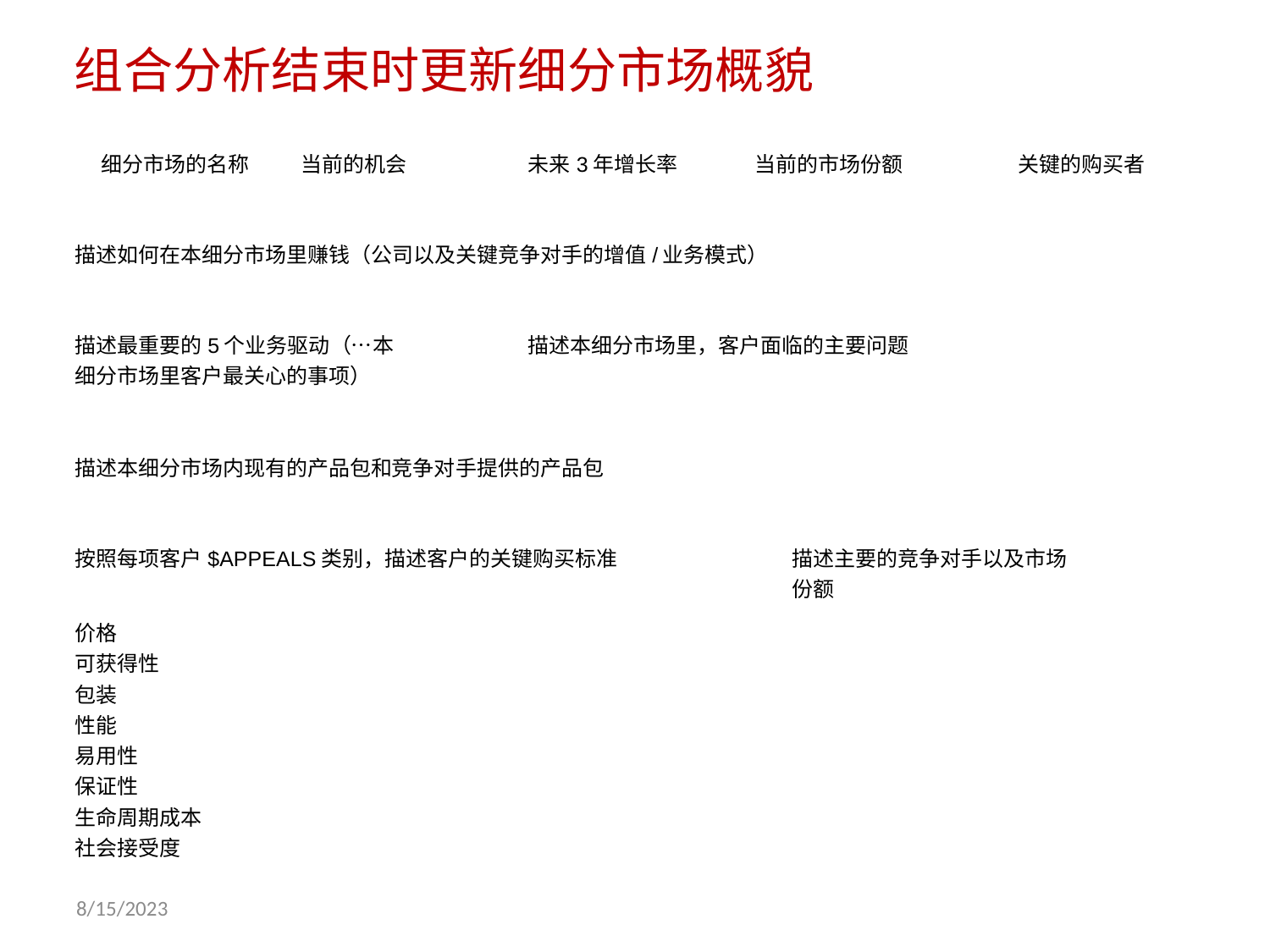

组合分析结束时更新细分市场概貌
| 细分市场的名称 | 当前的机会 | 未来3年增长率 | 当前的市场份额 |  | 关键的购买者 |
| --- | --- | --- | --- | --- | --- |
|  |  |  |  |  |  |
| 描述如何在本细分市场里赚钱（公司以及关键竞争对手的增值/业务模式） |  |  |  |  |  |
|  |  |  |  |  |  |
| 描述最重要的5个业务驱动（…本 细分市场里客户最关心的事项） |  | 描述本细分市场里，客户面临的主要问题 |  |  |  |
|  |  |  |  |  |  |
| 描述本细分市场内现有的产品包和竞争对手提供的产品包 |  |  |  |  |  |
|  |  |  |  |  |  |
| 按照每项客户$APPEALS类别，描述客户的关键购买标准 |  |  |  | 描述主要的竞争对手以及市场 份额 |  |
| 价格 可获得性 包装 性能 易用性 保证性 生命周期成本 社会接受度 |  |  |  |  |  |
8/15/2023